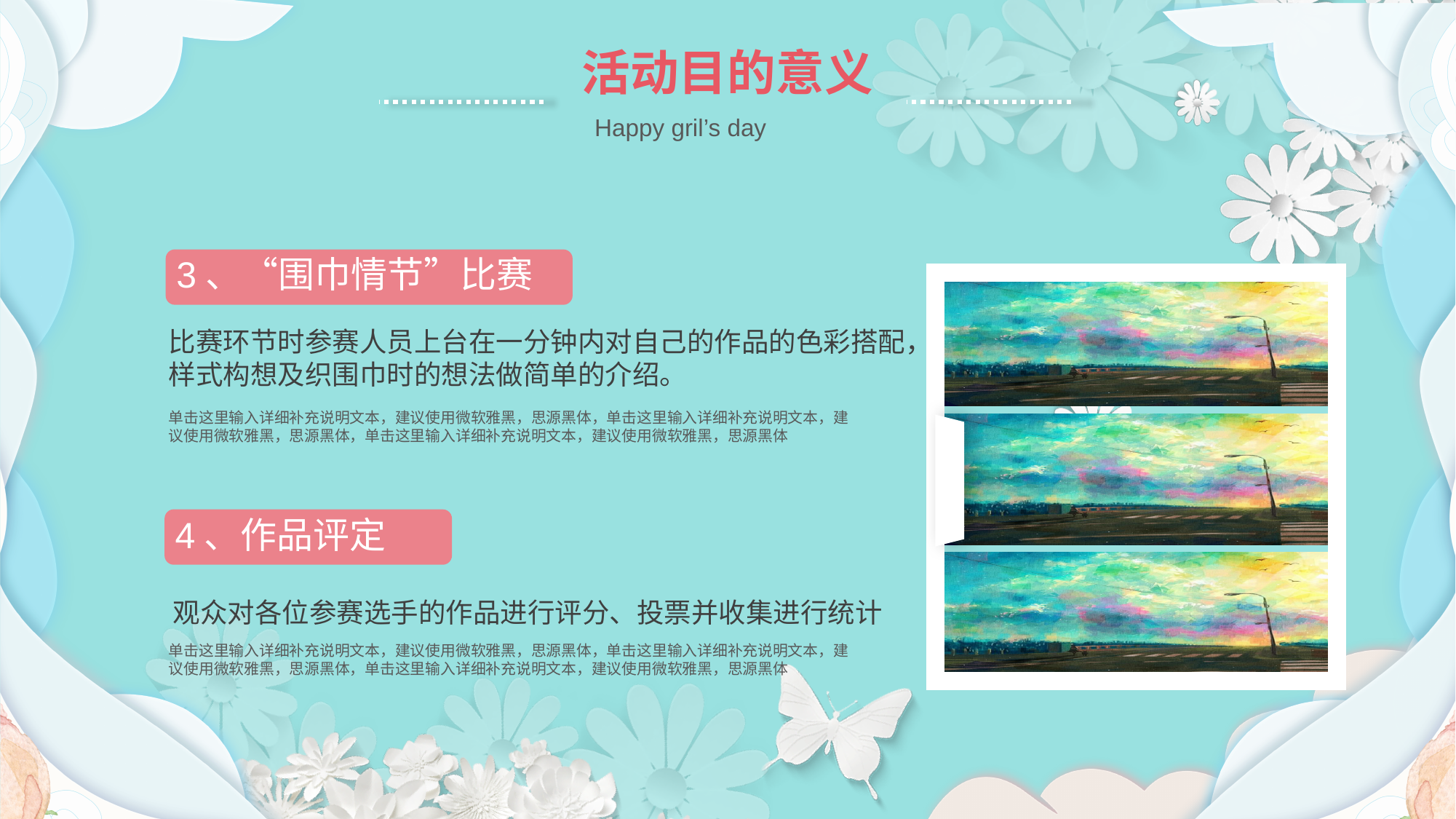

活动目的意义
Happy gril’s day
3、“围巾情节”比赛

比赛环节时参赛人员上台在一分钟内对自己的作品的色彩搭配，样式构想及织围巾时的想法做简单的介绍。
单击这里输入详细补充说明文本，建议使用微软雅黑，思源黑体，单击这里输入详细补充说明文本，建议使用微软雅黑，思源黑体，单击这里输入详细补充说明文本，建议使用微软雅黑，思源黑体
4、作品评定

 观众对各位参赛选手的作品进行评分、投票并收集进行统计
单击这里输入详细补充说明文本，建议使用微软雅黑，思源黑体，单击这里输入详细补充说明文本，建议使用微软雅黑，思源黑体，单击这里输入详细补充说明文本，建议使用微软雅黑，思源黑体